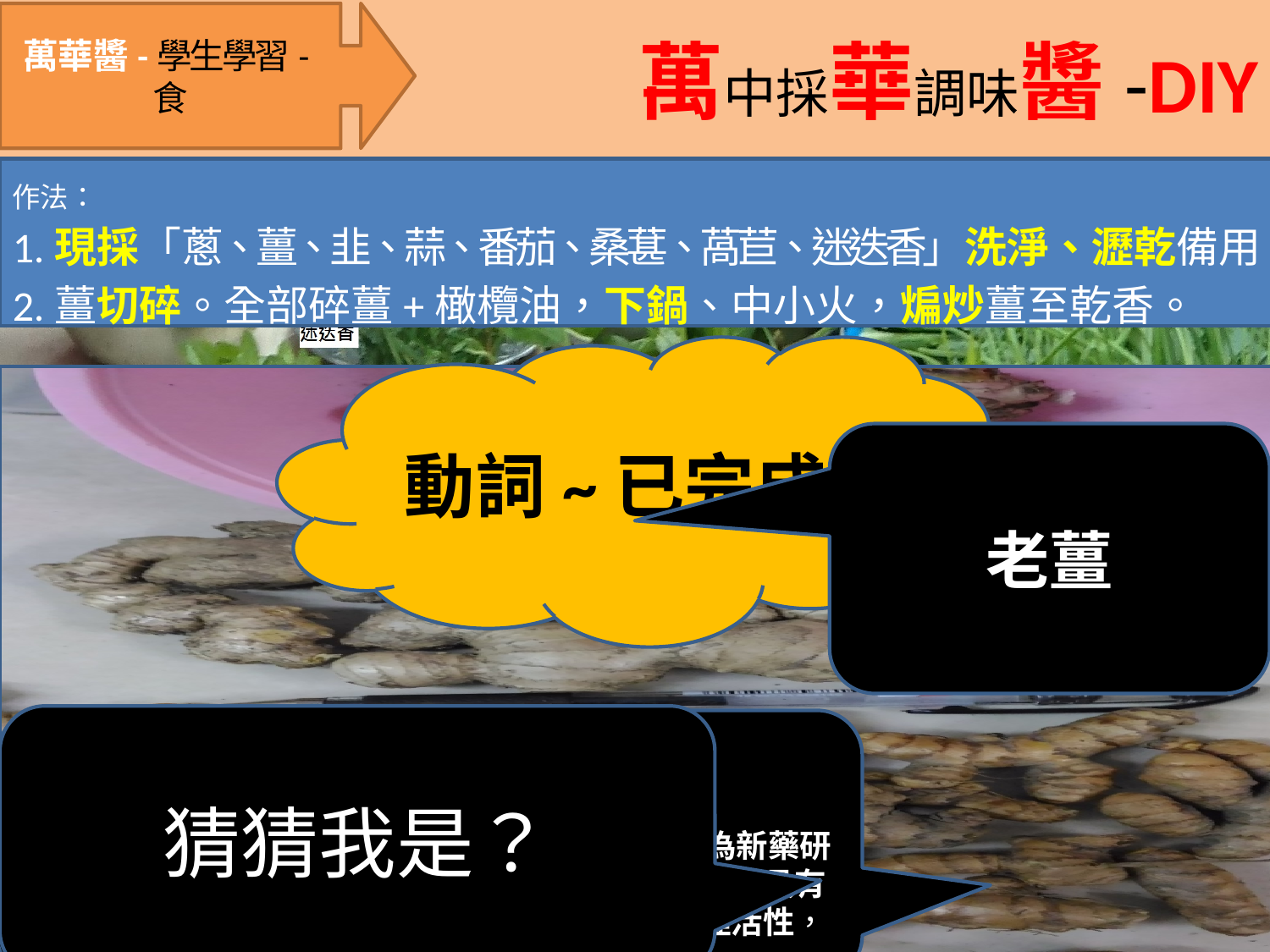

萬中採華調味醬-DIY
萬華醬-學生學習-食

作法：
1.現採「蔥、薑、韭、蒜、番茄、桑葚、萵苣、迷迭香」洗淨、瀝乾備用。
2.薑切碎。全部碎薑+橄欖油，下鍋、中小火，煸炒薑至乾香。

動詞~已完成
老薑
猜猜我是？
薑黃
最主要的成分為薑黃素（curcumin），最近已成為新藥研發的「黃金」，其為一種不溶於水多酚類的化合物，具有抗氧化、抗發炎、抗病毒、抗真菌及抗腫瘤等藥理活性，